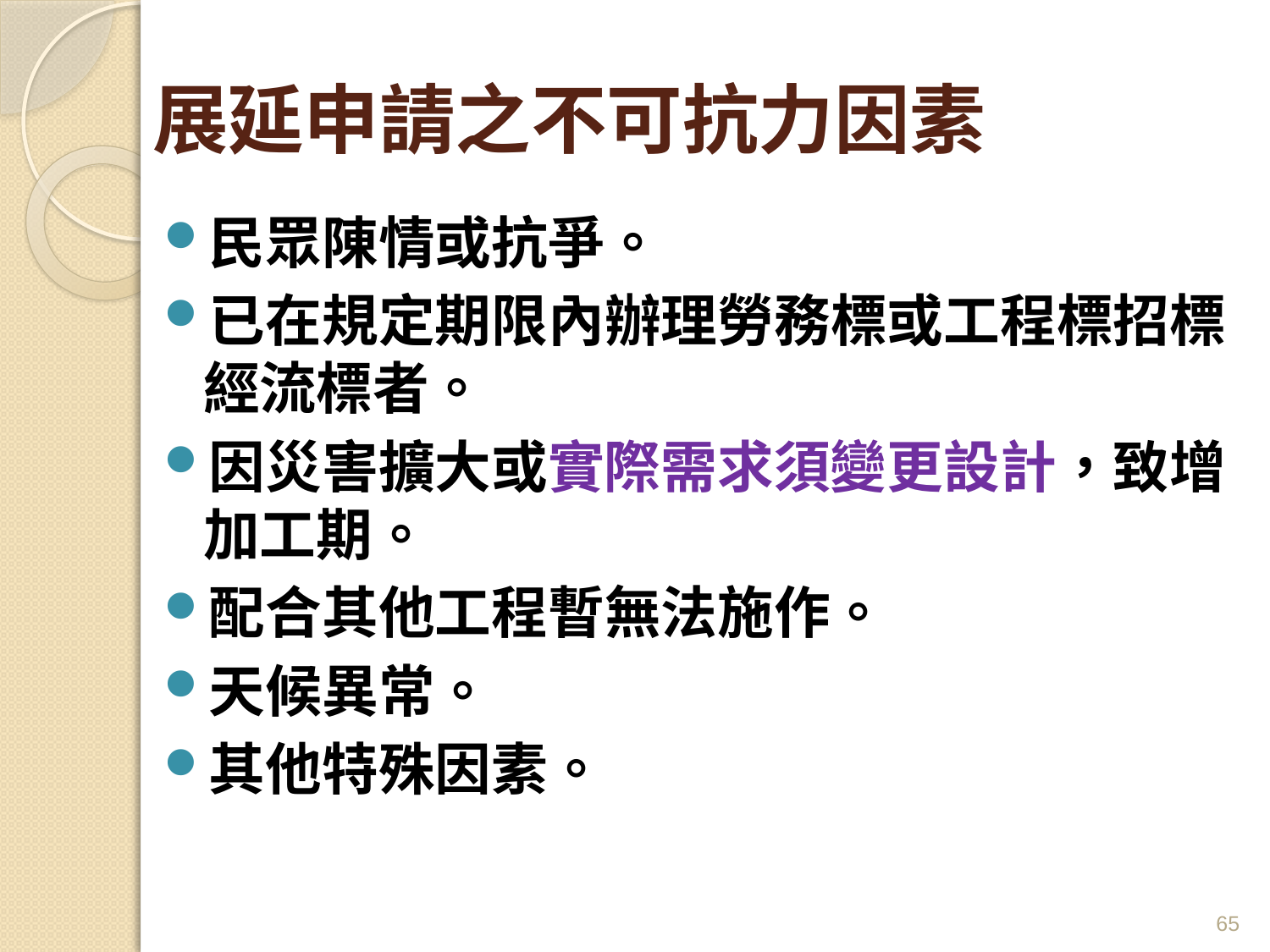

# 展延申請之不可抗力因素
民眾陳情或抗爭。
已在規定期限內辦理勞務標或工程標招標經流標者。
因災害擴大或實際需求須變更設計，致增加工期。
配合其他工程暫無法施作。
天候異常。
其他特殊因素。
65